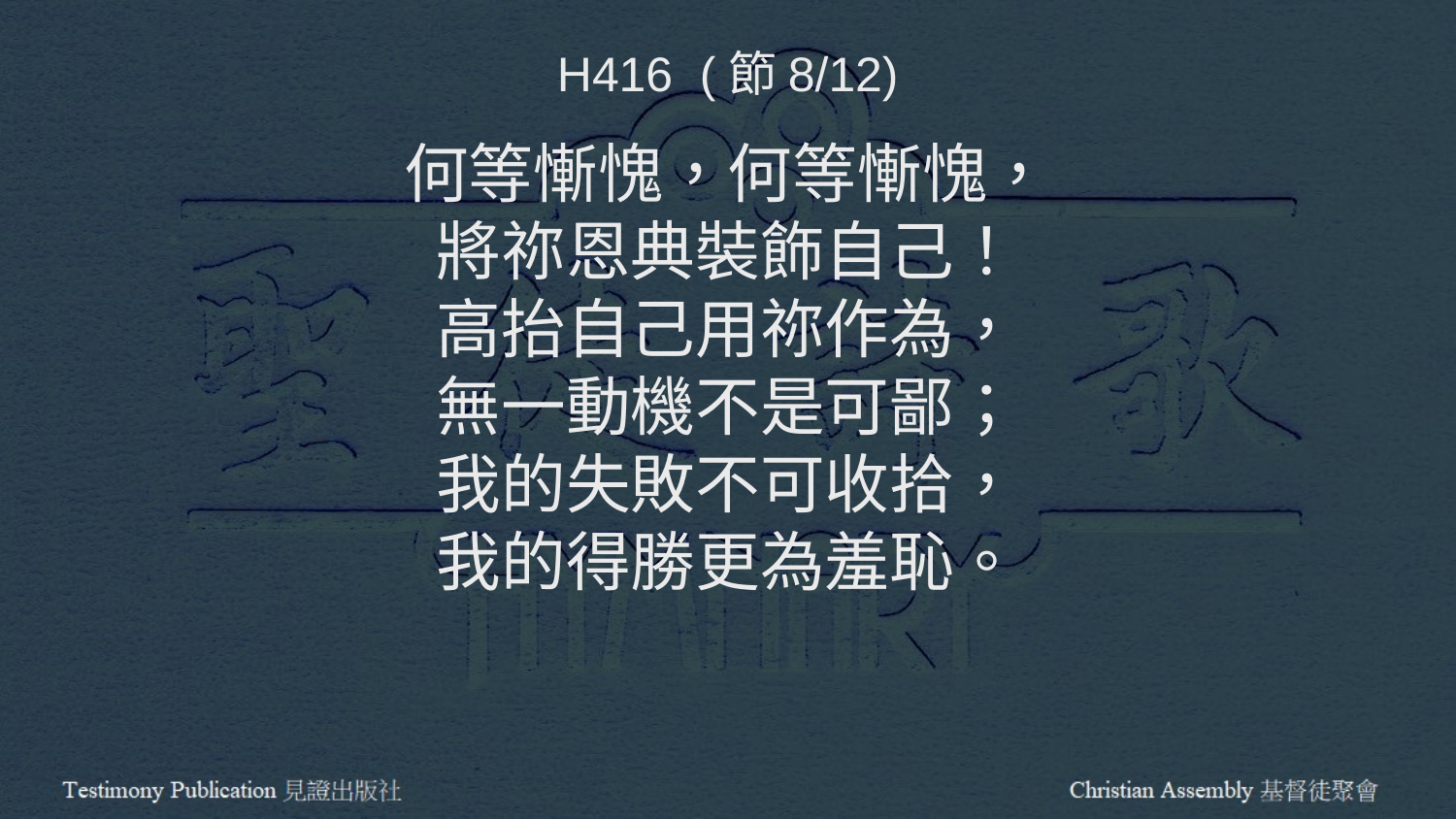

H416  (節8/12)

何等慚愧，何等慚愧，
將祢恩典裝飾自己！
高抬自己用祢作為，
無一動機不是可鄙；
我的失敗不可收拾，
我的得勝更為羞恥。